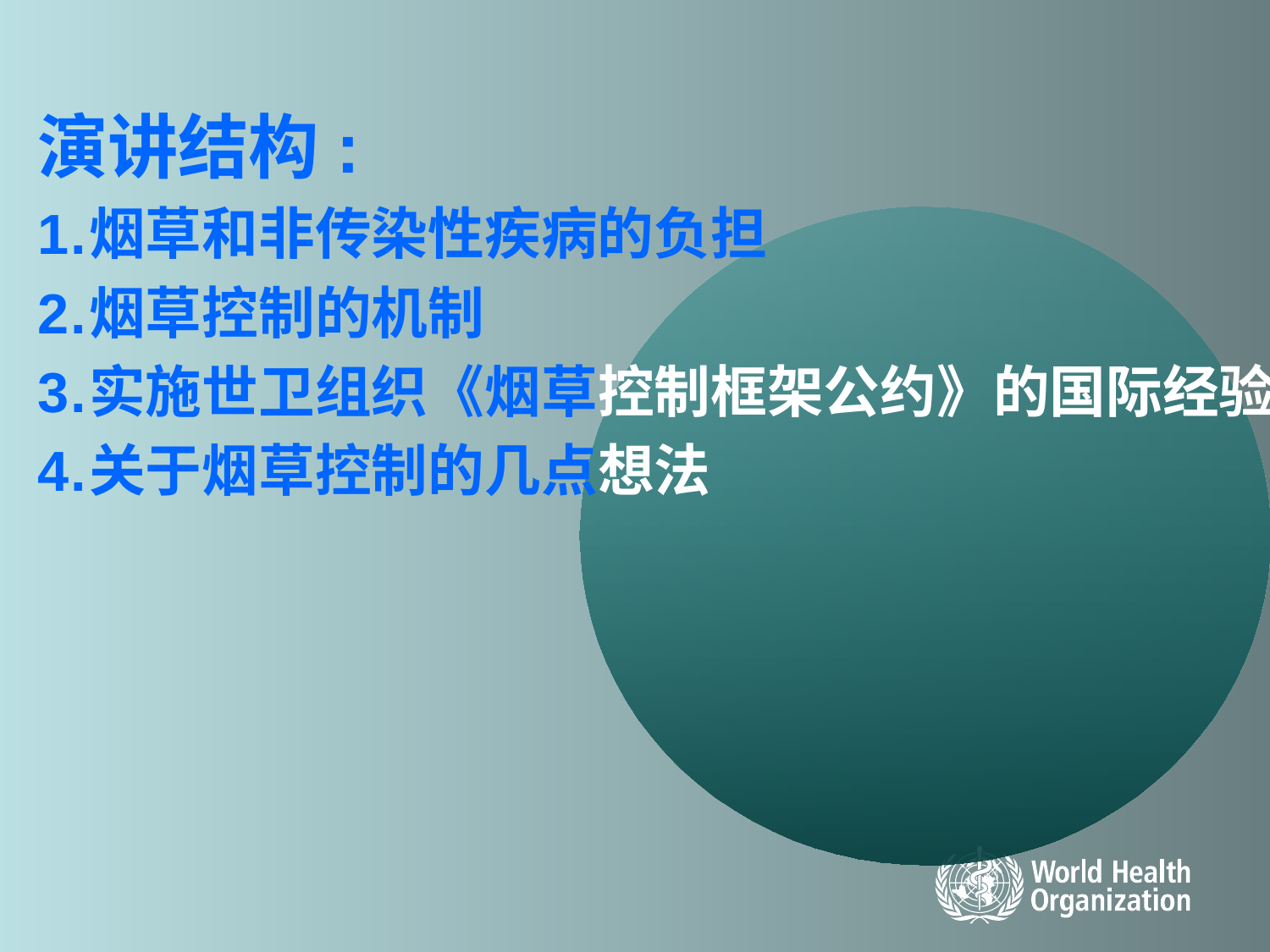

演讲结构:
烟草和非传染性疾病的负担
烟草控制的机制
实施世卫组织《烟草控制框架公约》的国际经验
关于烟草控制的几点想法